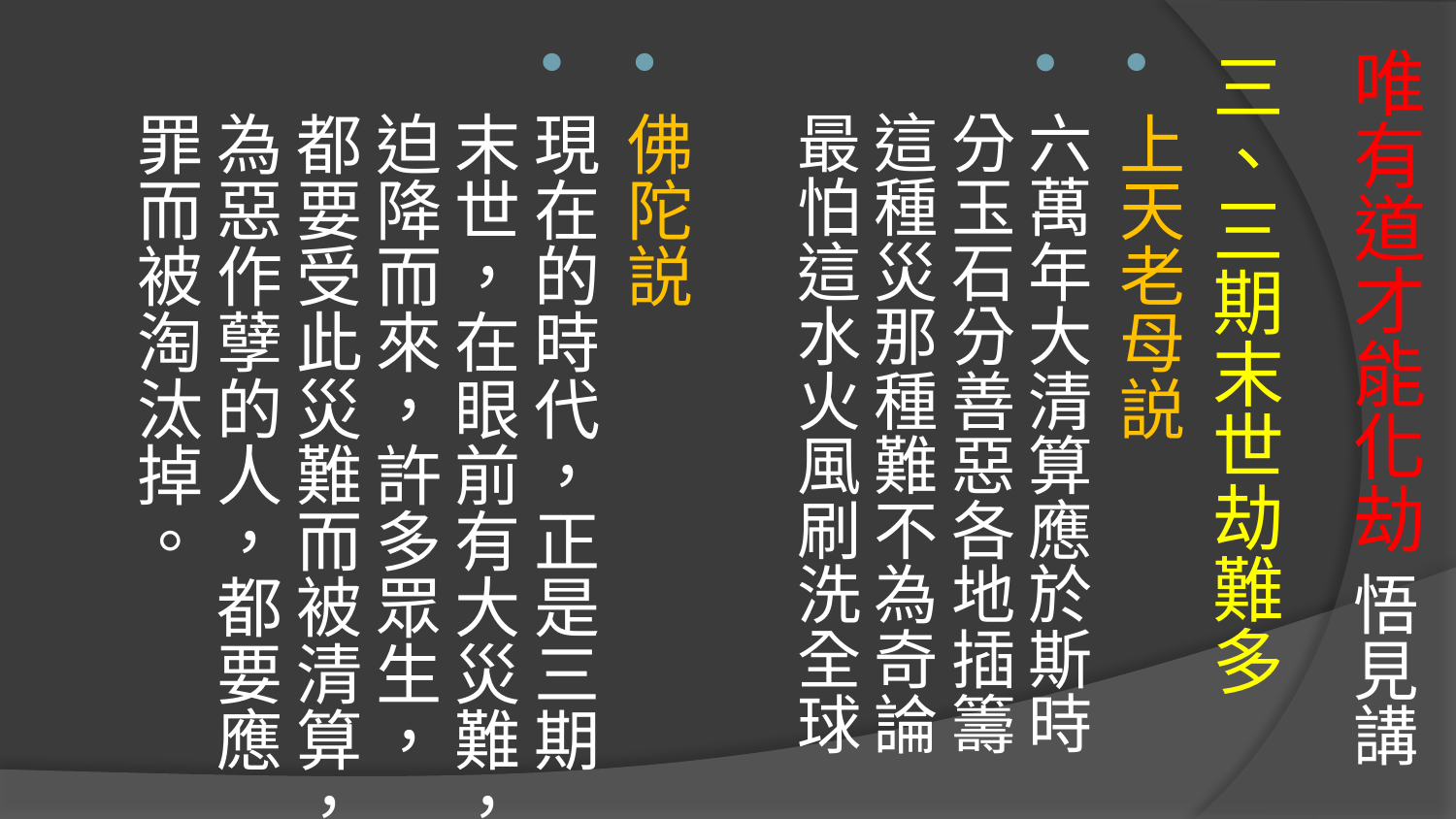

# 唯有道才能化劫 悟見講
三、三期末世劫難多
上天老母説
六萬年大清算應於斯時
分玉石分善惡各地插籌
這種災那種難不為奇論 
最怕這水火風刷洗全球
佛陀説
現在的時代，正是三期末世，在眼前有大災難，迫降而來，許多眾生，都要受此災難而被清算，為惡作孽的人，都要應罪而被淘汰掉。